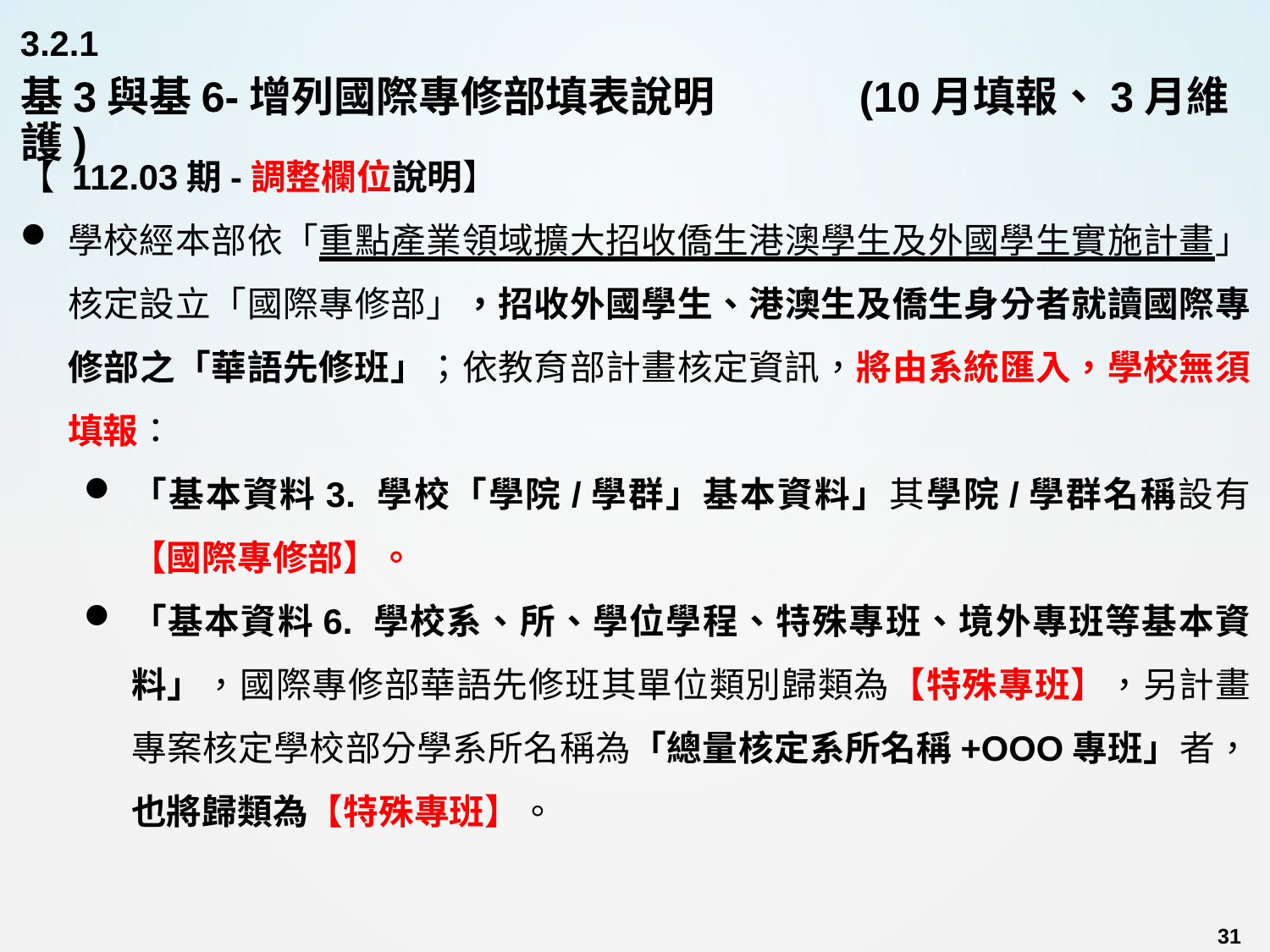

3.2.1
# 基3與基6-增列國際專修部填表說明	       (10月填報、3月維護)
【 112.03期-調整欄位說明】
學校經本部依「重點產業領域擴大招收僑生港澳學生及外國學生實施計畫」核定設立「國際專修部」，招收外國學生、港澳生及僑生身分者就讀國際專修部之「華語先修班」；依教育部計畫核定資訊，將由系統匯入，學校無須填報：
「基本資料3. 學校「學院/學群」基本資料」其學院/學群名稱設有【國際專修部】。
「基本資料6. 學校系、所、學位學程、特殊專班、境外專班等基本資料」，國際專修部華語先修班其單位類別歸類為【特殊專班】，另計畫專案核定學校部分學系所名稱為「總量核定系所名稱+OOO專班」者，也將歸類為【特殊專班】。